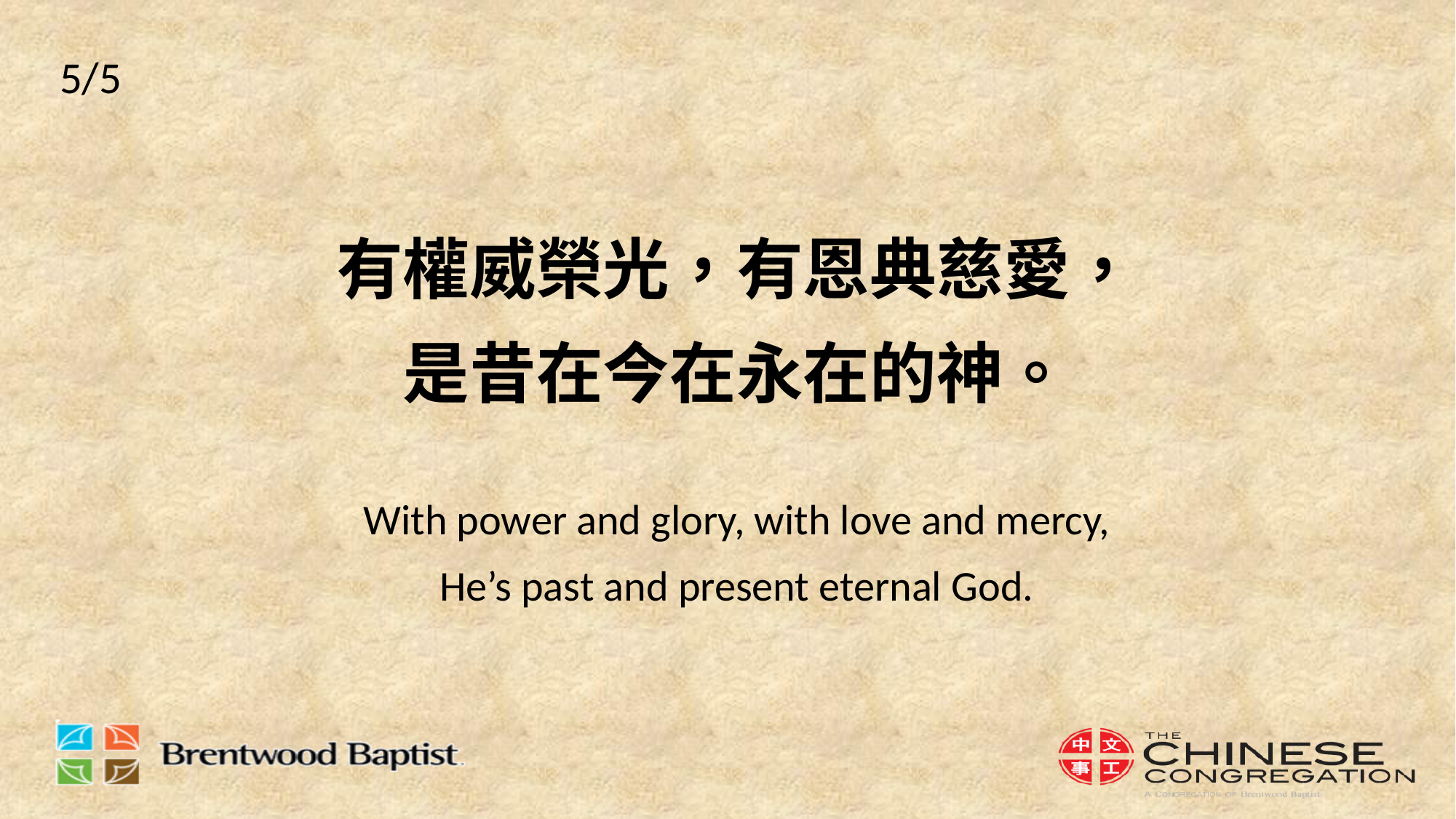

5/5
# 有權威榮光，有恩典慈愛， 是昔在今在永在的神。 With power and glory, with love and mercy, He’s past and present eternal God.